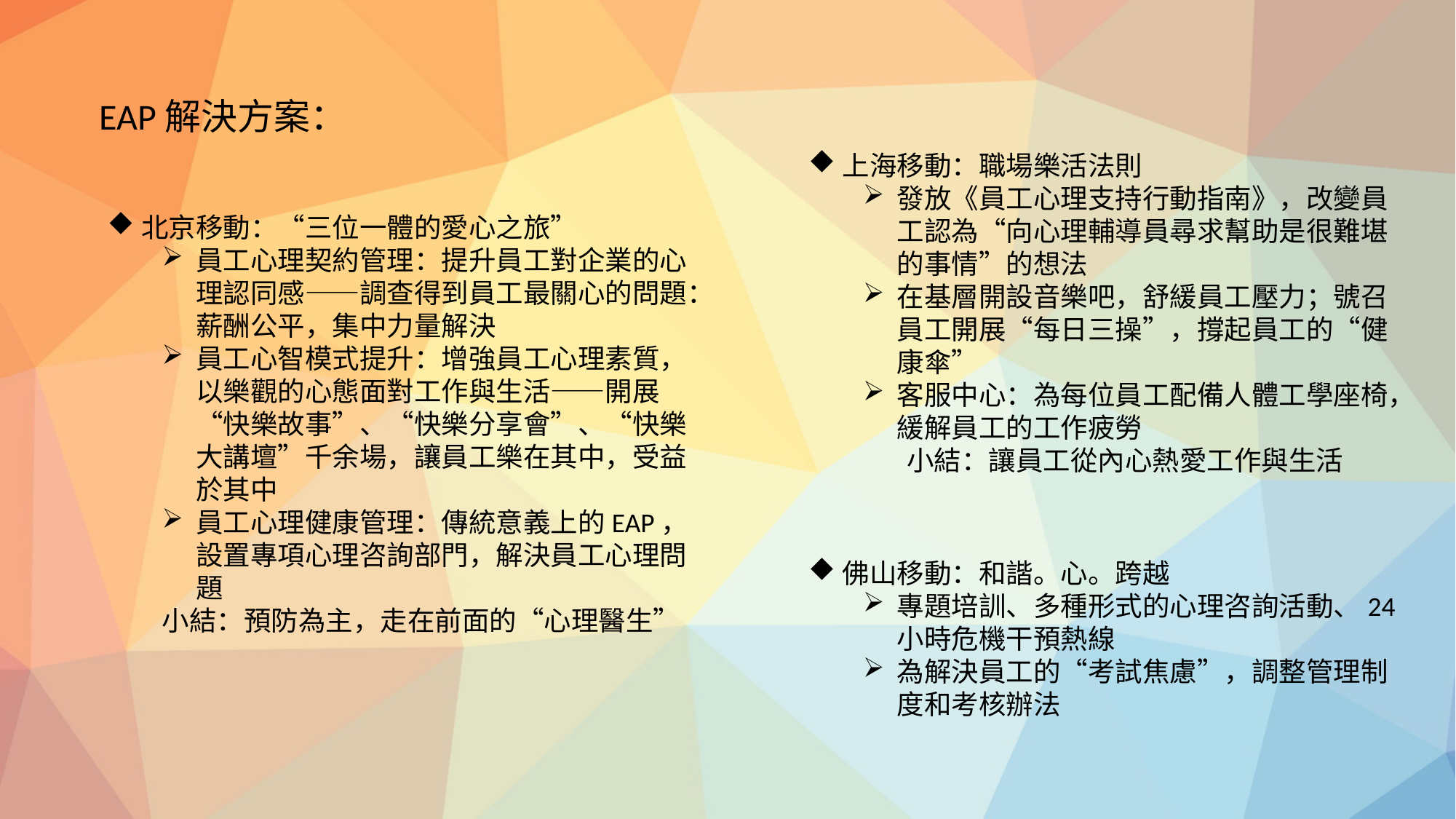

EAP解決方案：
上海移動：職場樂活法則
發放《員工心理支持行動指南》，改變員工認為“向心理輔導員尋求幫助是很難堪的事情”的想法
在基層開設音樂吧，舒緩員工壓力；號召員工開展“每日三操”，撐起員工的“健康傘”
客服中心：為每位員工配備人體工學座椅，緩解員工的工作疲勞
      小結：讓員工從內心熱愛工作與生活
北京移動：“三位一體的愛心之旅”
員工心理契約管理：提升員工對企業的心理認同感——調查得到員工最關心的問題：薪酬公平，集中力量解決
員工心智模式提升：增強員工心理素質，以樂觀的心態面對工作與生活——開展“快樂故事”、“快樂分享會”、“快樂大講壇”千余場，讓員工樂在其中，受益於其中
員工心理健康管理：傳統意義上的EAP，設置專項心理咨詢部門，解決員工心理問題
小結：預防為主，走在前面的“心理醫生”
佛山移動：和諧。心。跨越
專題培訓、多種形式的心理咨詢活動、24小時危機干預熱線
為解決員工的“考試焦慮”，調整管理制度和考核辦法